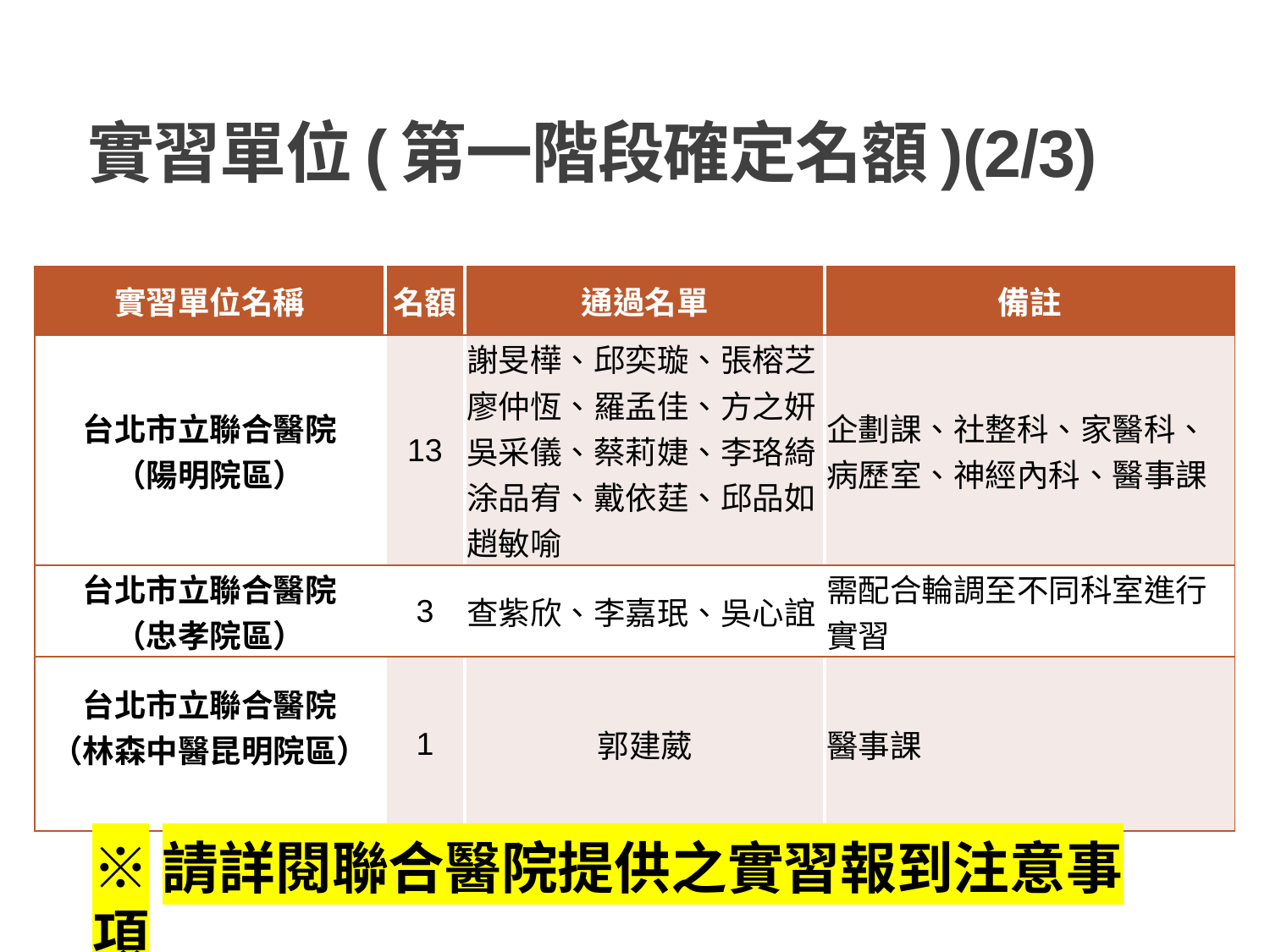

# 實習單位(第一階段確定名額)(2/3)
| 實習單位名稱 | 名額 | 通過名單 | 備註 |
| --- | --- | --- | --- |
| 台北市立聯合醫院 （陽明院區） | 13 | 謝旻樺、邱奕璇、張榕芝、廖仲恆、羅孟佳、方之妍、吳采儀、蔡莉婕、李珞綺、涂品宥、戴依莛、邱品如、趙敏喻 | 企劃課、社整科、家醫科、病歷室、神經內科、醫事課 |
| 台北市立聯合醫院 （忠孝院區） | 3 | 查紫欣、李嘉珉、吳心誼 | 需配合輪調至不同科室進行實習 |
| 台北市立聯合醫院 （林森中醫昆明院區） | 1 | 郭建葳 | 醫事課 |
※請詳閱聯合醫院提供之實習報到注意事項